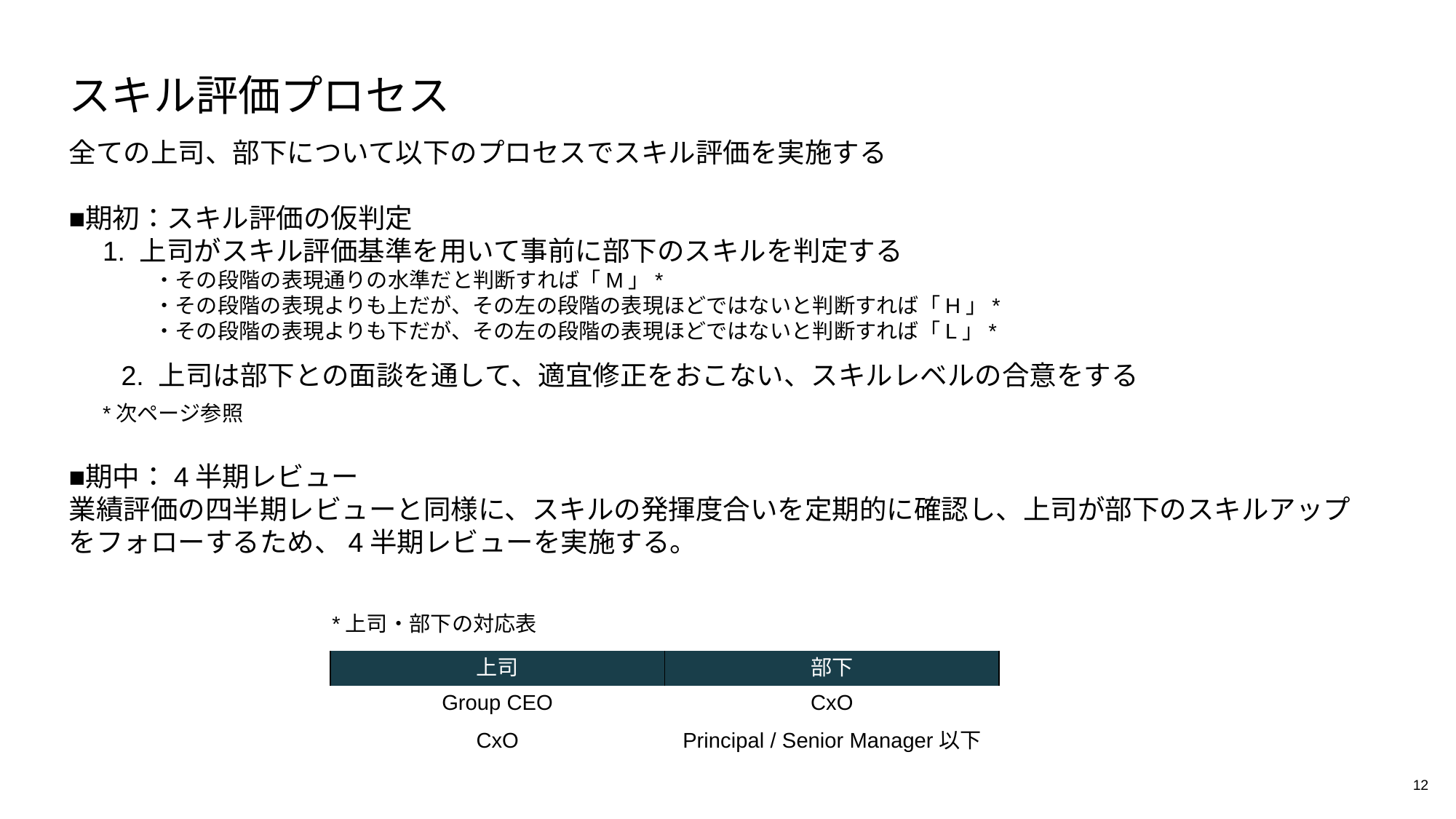

# スキル評価プロセス
全ての上司、部下について以下のプロセスでスキル評価を実施する
■期初：スキル評価の仮判定
　1. 上司がスキル評価基準を用いて事前に部下のスキルを判定する
　　　　・その段階の表現通りの水準だと判断すれば「M」*
　　　　・その段階の表現よりも上だが、その左の段階の表現ほどではないと判断すれば「H」*
　　　　・その段階の表現よりも下だが、その左の段階の表現ほどではないと判断すれば「L」*
　2. 上司は部下との面談を通して、適宜修正をおこない、スキルレベルの合意をする
　*次ページ参照
■期中：4半期レビュー
業績評価の四半期レビューと同様に、スキルの発揮度合いを定期的に確認し、上司が部下のスキルアップをフォローするため、4半期レビューを実施する。
*上司・部下の対応表
| 上司 | 部下 |
| --- | --- |
| Group CEO | CxO |
| CxO | Principal / Senior Manager以下 |
12